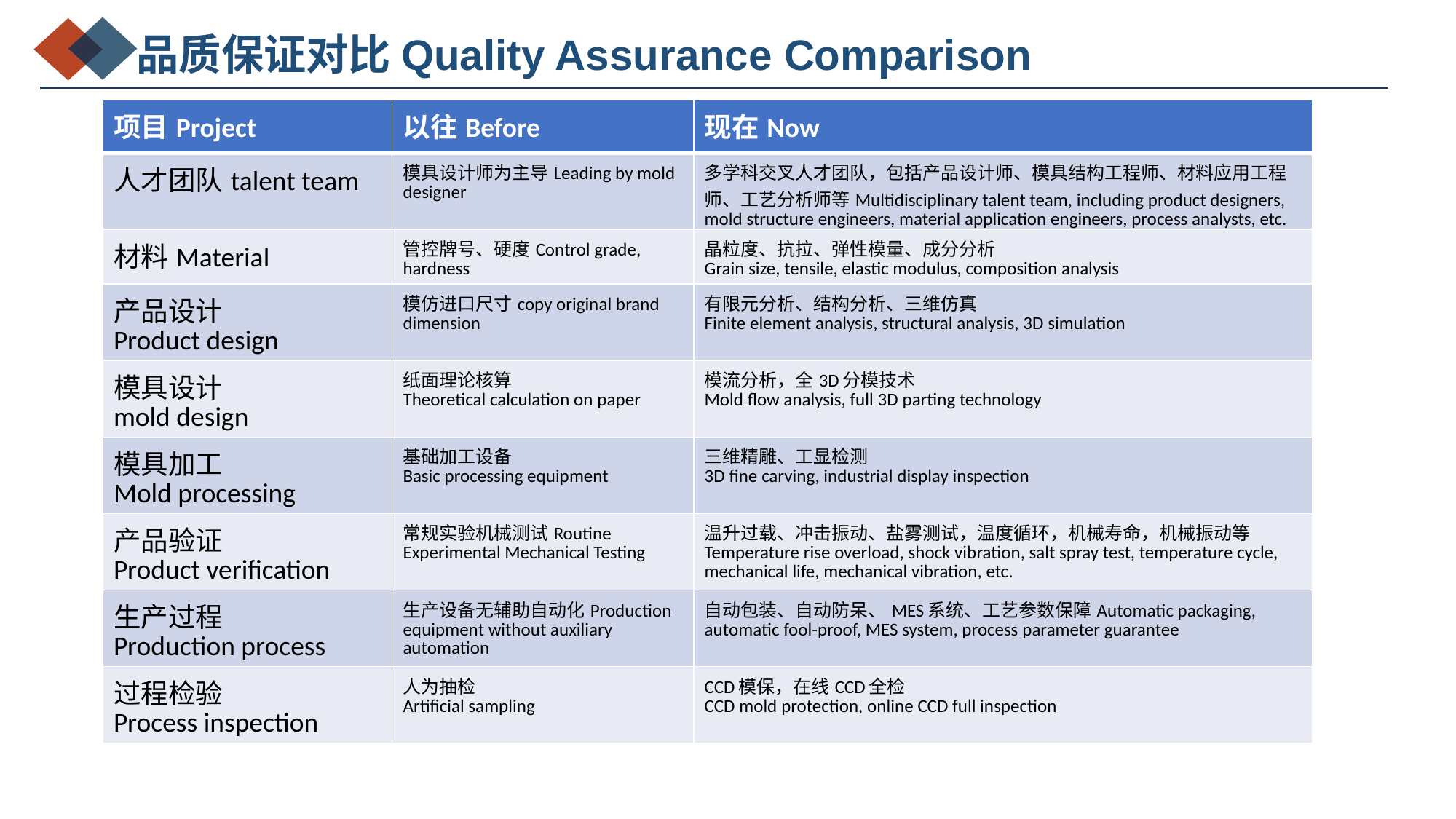

品质保证对比Quality Assurance Comparison

| 项目Project | 以往Before | 现在Now |
| --- | --- | --- |
| 人才团队talent team | 模具设计师为主导Leading by mold designer | 多学科交叉人才团队，包括产品设计师、模具结构工程师、材料应用工程师、工艺分析师等Multidisciplinary talent team, including product designers, mold structure engineers, material application engineers, process analysts, etc. |
| 材料Material | 管控牌号、硬度Control grade, hardness | 晶粒度、抗拉、弹性模量、成分分析 Grain size, tensile, elastic modulus, composition analysis |
| 产品设计 Product design | 模仿进口尺寸copy original brand dimension | 有限元分析、结构分析、三维仿真 Finite element analysis, structural analysis, 3D simulation |
| 模具设计 mold design | 纸面理论核算 Theoretical calculation on paper | 模流分析，全3D分模技术 Mold flow analysis, full 3D parting technology |
| 模具加工 Mold processing | 基础加工设备 Basic processing equipment | 三维精雕、工显检测 3D fine carving, industrial display inspection |
| 产品验证 Product verification | 常规实验机械测试Routine Experimental Mechanical Testing | 温升过载、冲击振动、盐雾测试，温度循环，机械寿命，机械振动等 Temperature rise overload, shock vibration, salt spray test, temperature cycle, mechanical life, mechanical vibration, etc. |
| 生产过程 Production process | 生产设备无辅助自动化Production equipment without auxiliary automation | 自动包装、自动防呆、MES系统、工艺参数保障Automatic packaging, automatic fool-proof, MES system, process parameter guarantee |
| 过程检验 Process inspection | 人为抽检 Artificial sampling | CCD模保，在线CCD全检 CCD mold protection, online CCD full inspection |